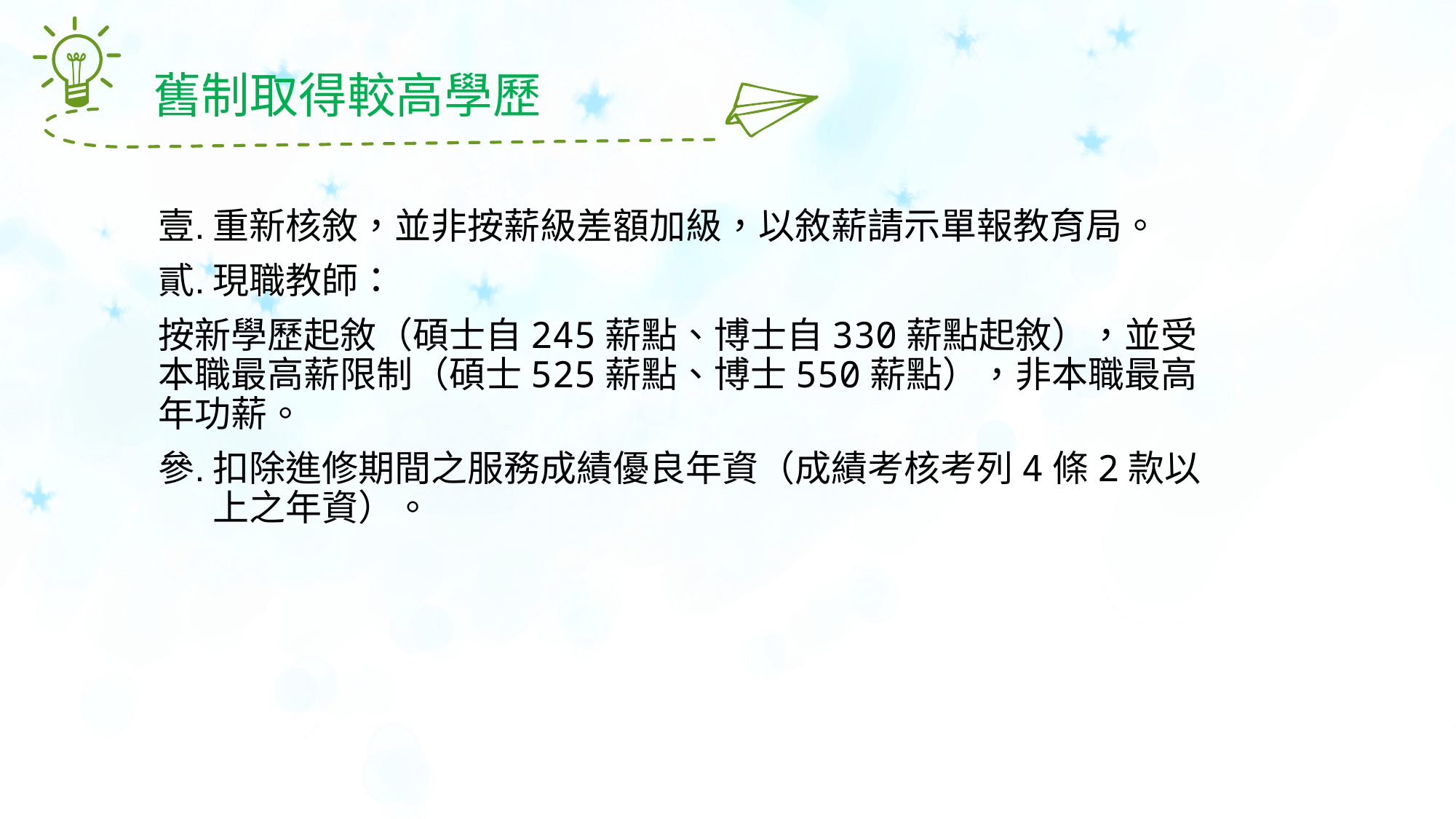

舊制取得較高學歷
重新核敘，並非按薪級差額加級，以敘薪請示單報教育局。
現職教師：
按新學歷起敘（碩士自245薪點、博士自330薪點起敘），並受本職最高薪限制（碩士525薪點、博士550薪點），非本職最高年功薪。
扣除進修期間之服務成績優良年資（成績考核考列4條2款以上之年資）。